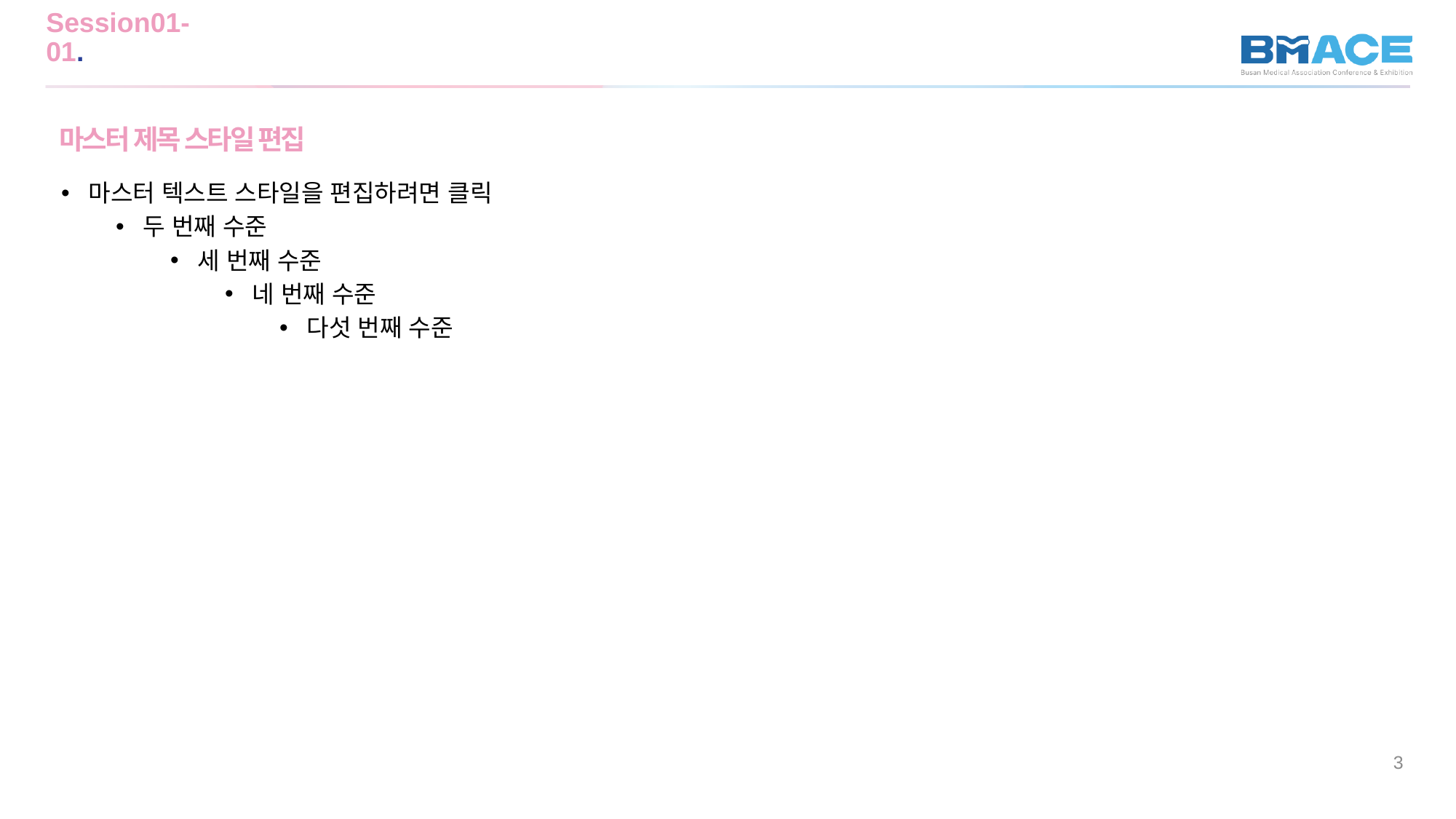

Session01-01.
마스터 제목 스타일 편집
마스터 텍스트 스타일을 편집하려면 클릭
두 번째 수준
세 번째 수준
네 번째 수준
다섯 번째 수준